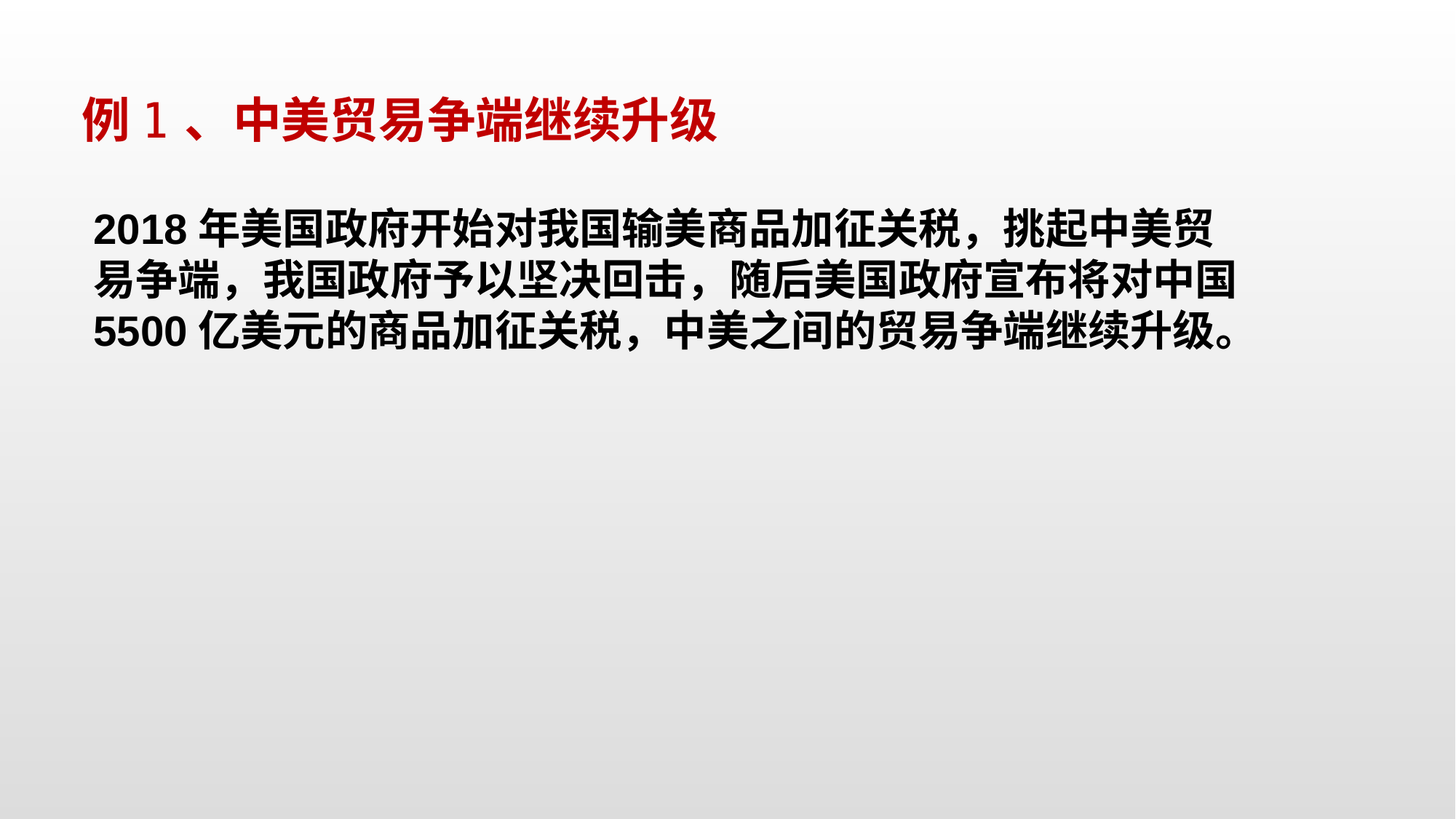

例1、中美贸易争端继续升级
2018年美国政府开始对我国输美商品加征关税，挑起中美贸易争端，我国政府予以坚决回击，随后美国政府宣布将对中国5500亿美元的商品加征关税，中美之间的贸易争端继续升级。